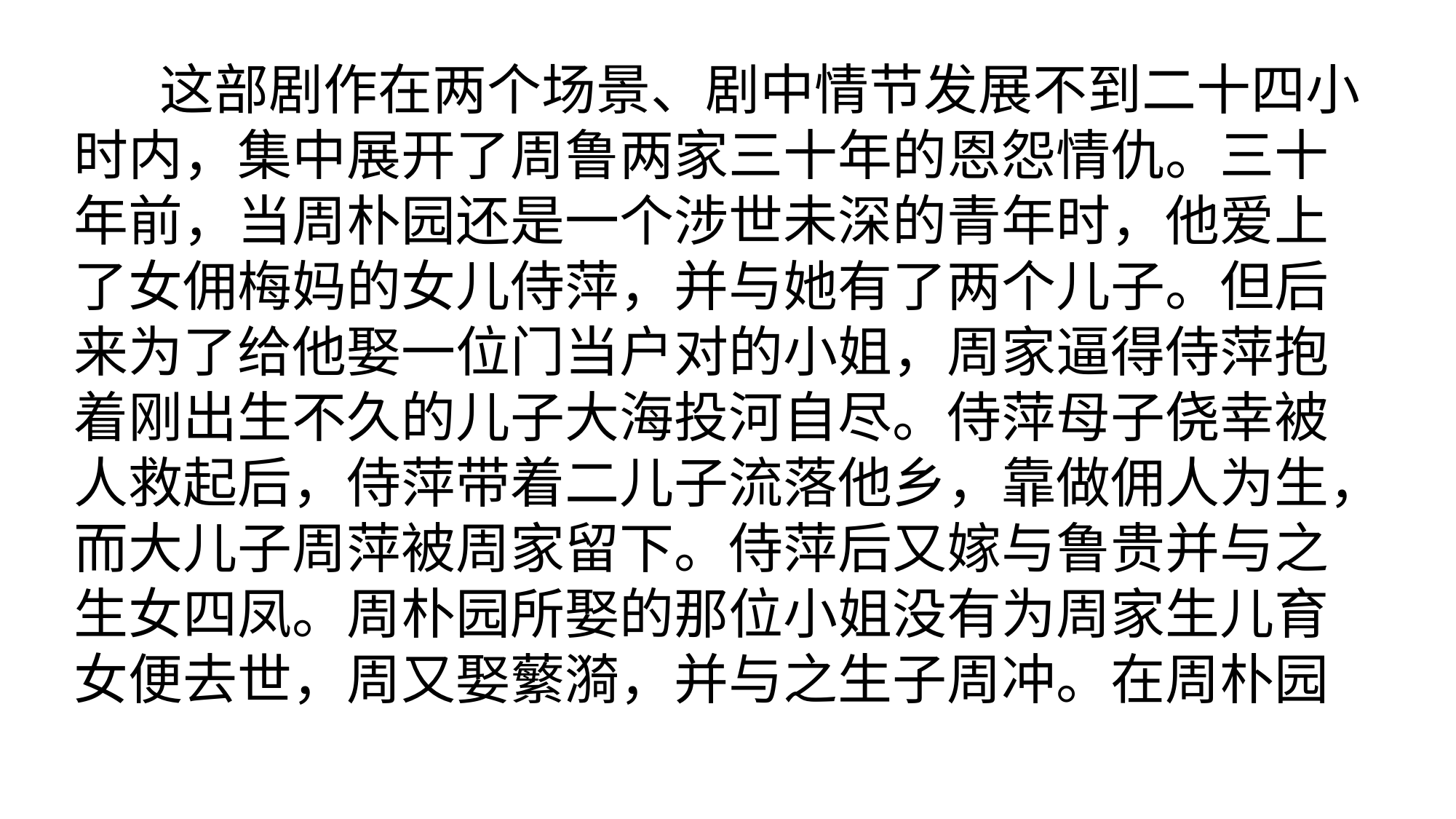

这部剧作在两个场景、剧中情节发展不到二十四小时内，集中展开了周鲁两家三十年的恩怨情仇。三十年前，当周朴园还是一个涉世未深的青年时，他爱上了女佣梅妈的女儿侍萍，并与她有了两个儿子。但后来为了给他娶一位门当户对的小姐，周家逼得侍萍抱着刚出生不久的儿子大海投河自尽。侍萍母子侥幸被人救起后，侍萍带着二儿子流落他乡，靠做佣人为生，而大儿子周萍被周家留下。侍萍后又嫁与鲁贵并与之生女四凤。周朴园所娶的那位小姐没有为周家生儿育女便去世，周又娶蘩漪，并与之生子周冲。在周朴园